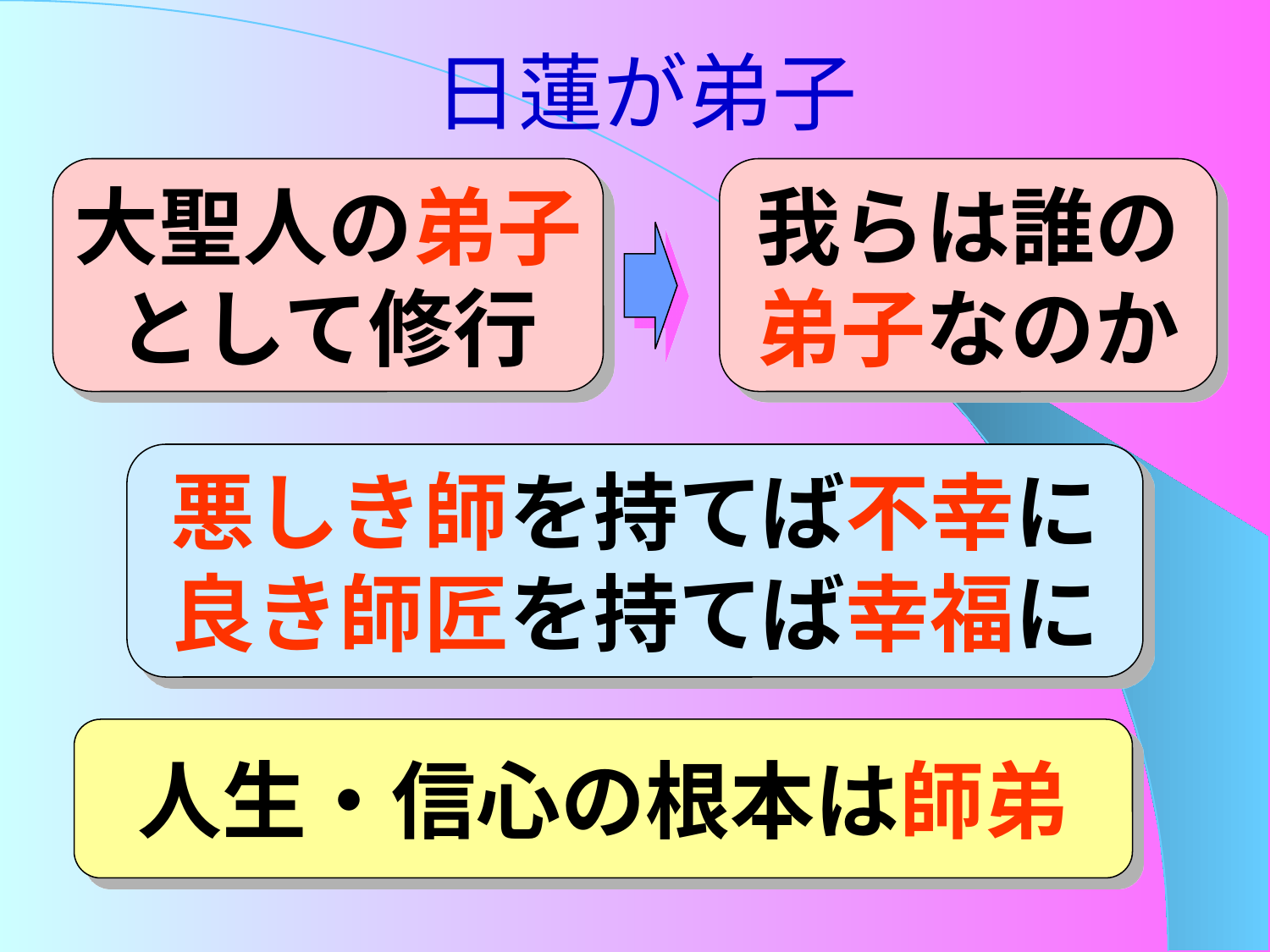

# 日蓮が弟子
大聖人の弟子
として修行
我らは誰の
弟子なのか

悪しき師を持てば不幸に
良き師匠を持てば幸福に
人生・信心の根本は師弟